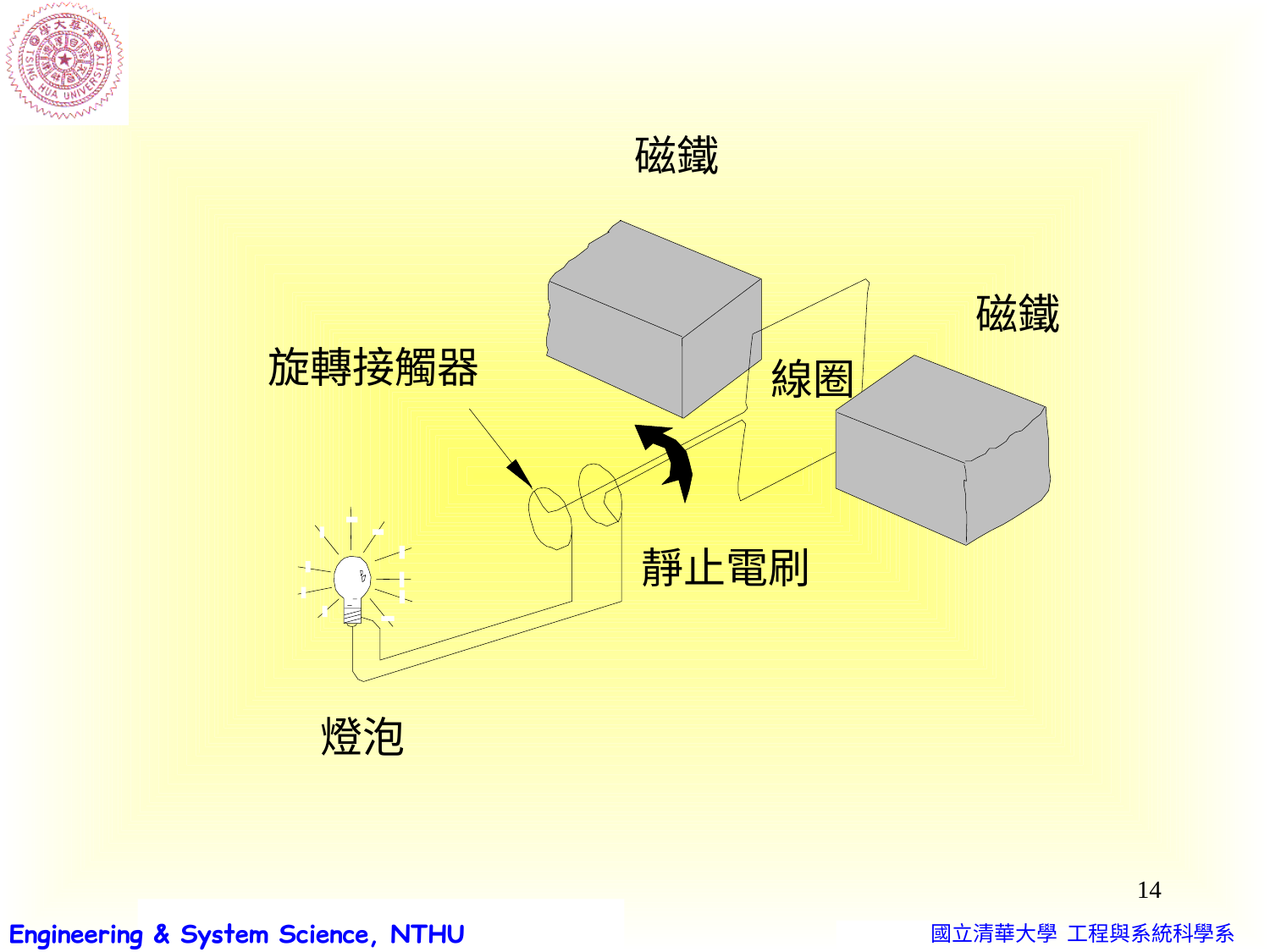

磁鐵

磁鐵
旋轉接觸器
線圈

靜止電刷
燈泡
14